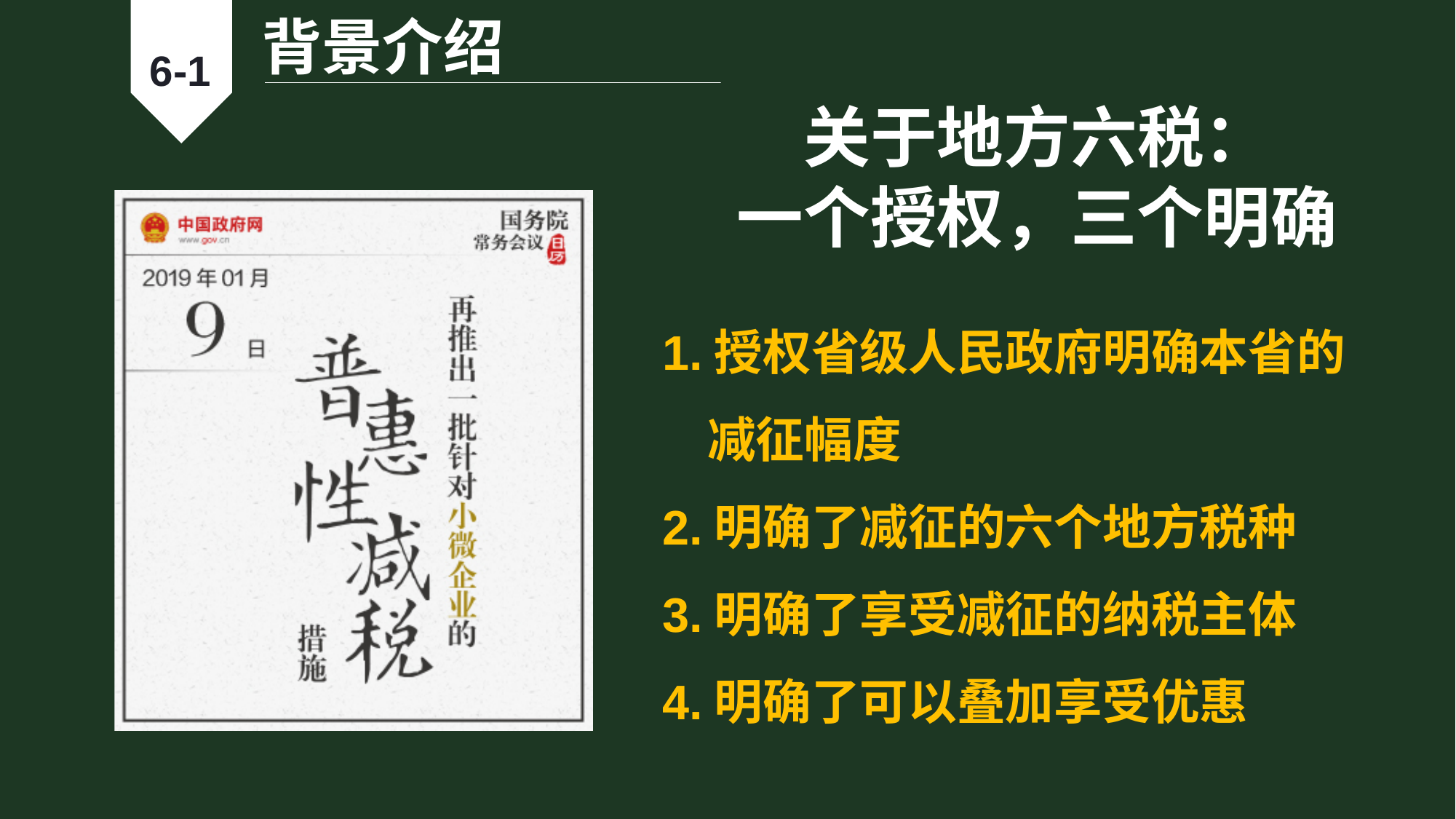

背景介绍
6-1
关于地方六税：
一个授权，三个明确
1.授权省级人民政府明确本省的
   减征幅度
2.明确了减征的六个地方税种
3.明确了享受减征的纳税主体
4.明确了可以叠加享受优惠